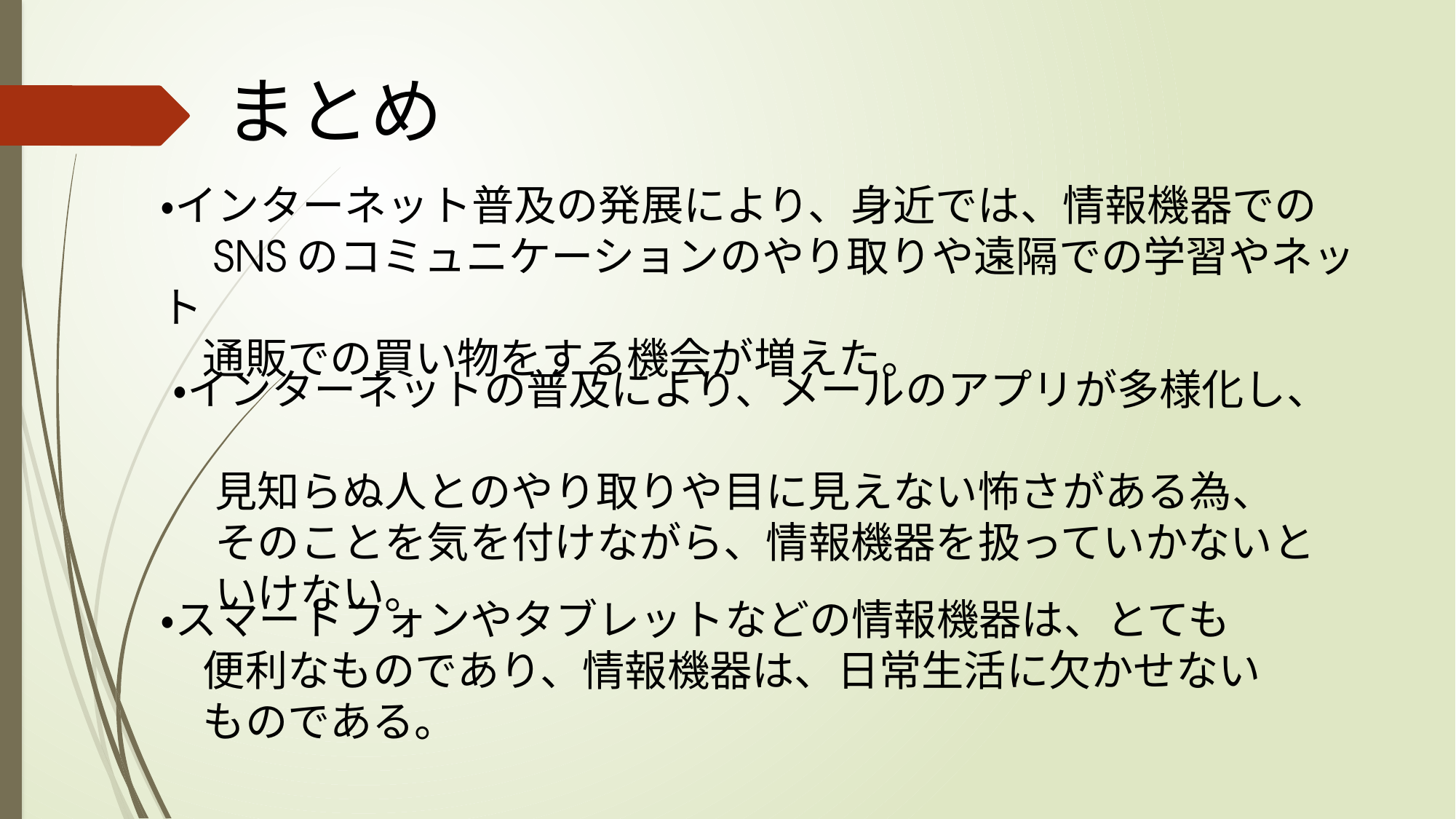

まとめ
・インターネット普及の発展により、身近では、情報機器での
　SNSのコミュニケーションのやり取りや遠隔での学習やネット
　通販での買い物をする機会が増えた。
・インターネットの普及により、メールのアプリが多様化し、
　見知らぬ人とのやり取りや目に見えない怖さがある為、
　そのことを気を付けながら、情報機器を扱っていかないと
　いけない。
・スマートフォンやタブレットなどの情報機器は、とても
　便利なものであり、情報機器は、日常生活に欠かせない
　ものである。